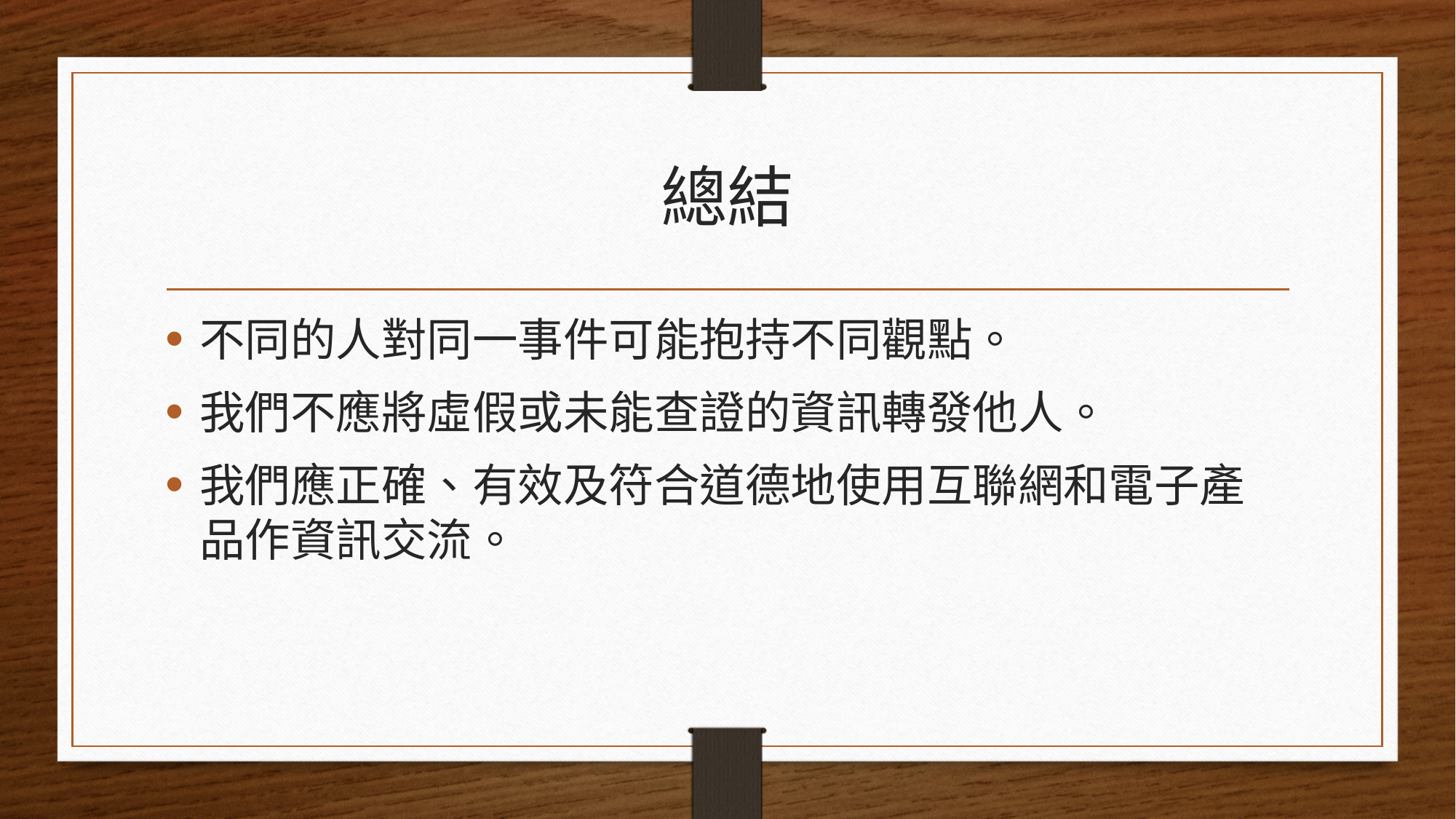

# 總結
不同的人對同一事件可能抱持不同觀點。
我們不應將虛假或未能查證的資訊轉發他人。
我們應正確、有效及符合道德地使用互聯網和電子產品作資訊交流。